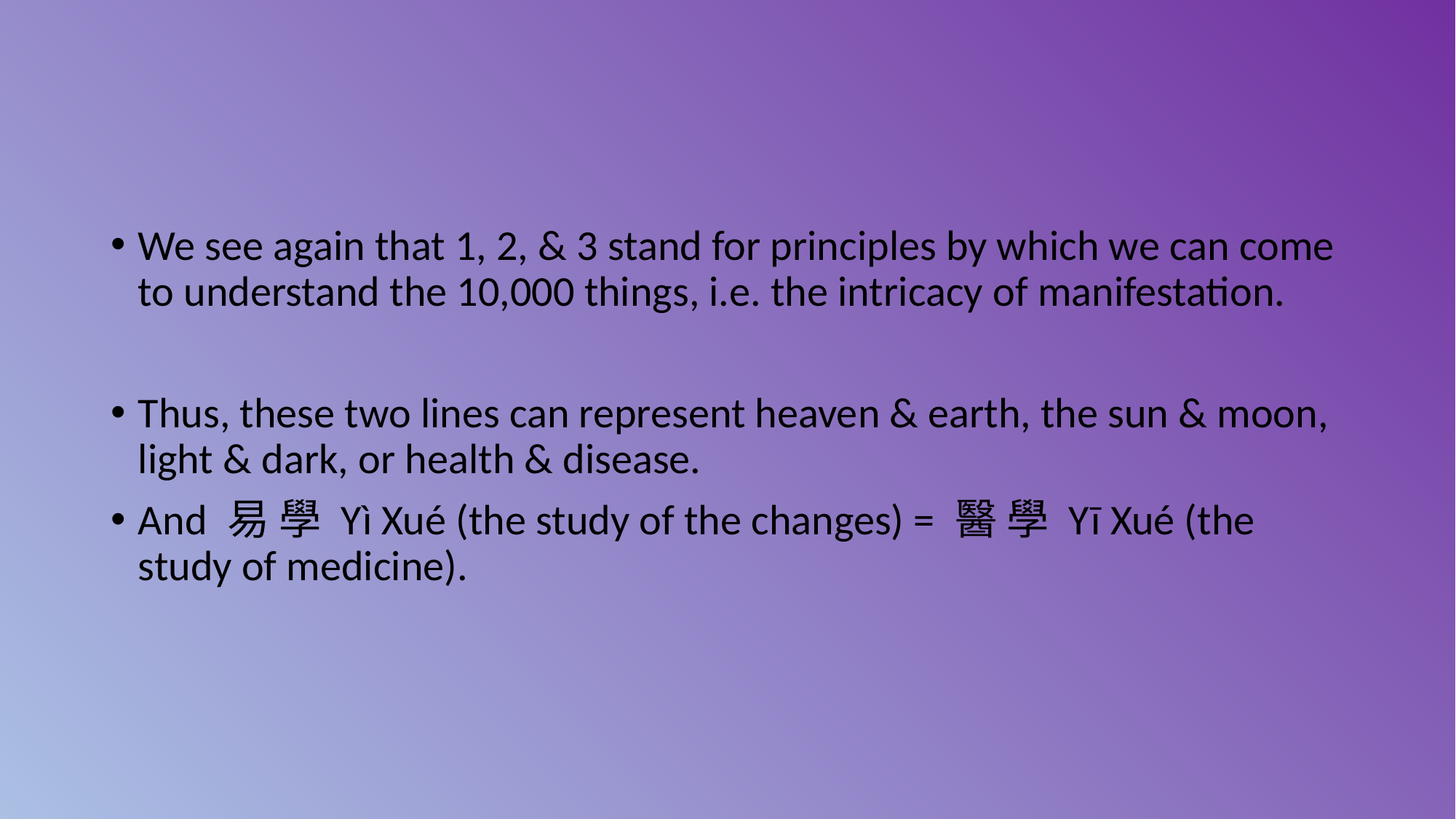

#
We see again that 1, 2, & 3 stand for principles by which we can come to understand the 10,000 things, i.e. the intricacy of manifestation.

Thus, these two lines can represent heaven & earth, the sun & moon, light & dark, or health & disease.
And 易 學 Yì Xué (the study of the changes) = 醫 學 Yī Xué (the study of medicine).